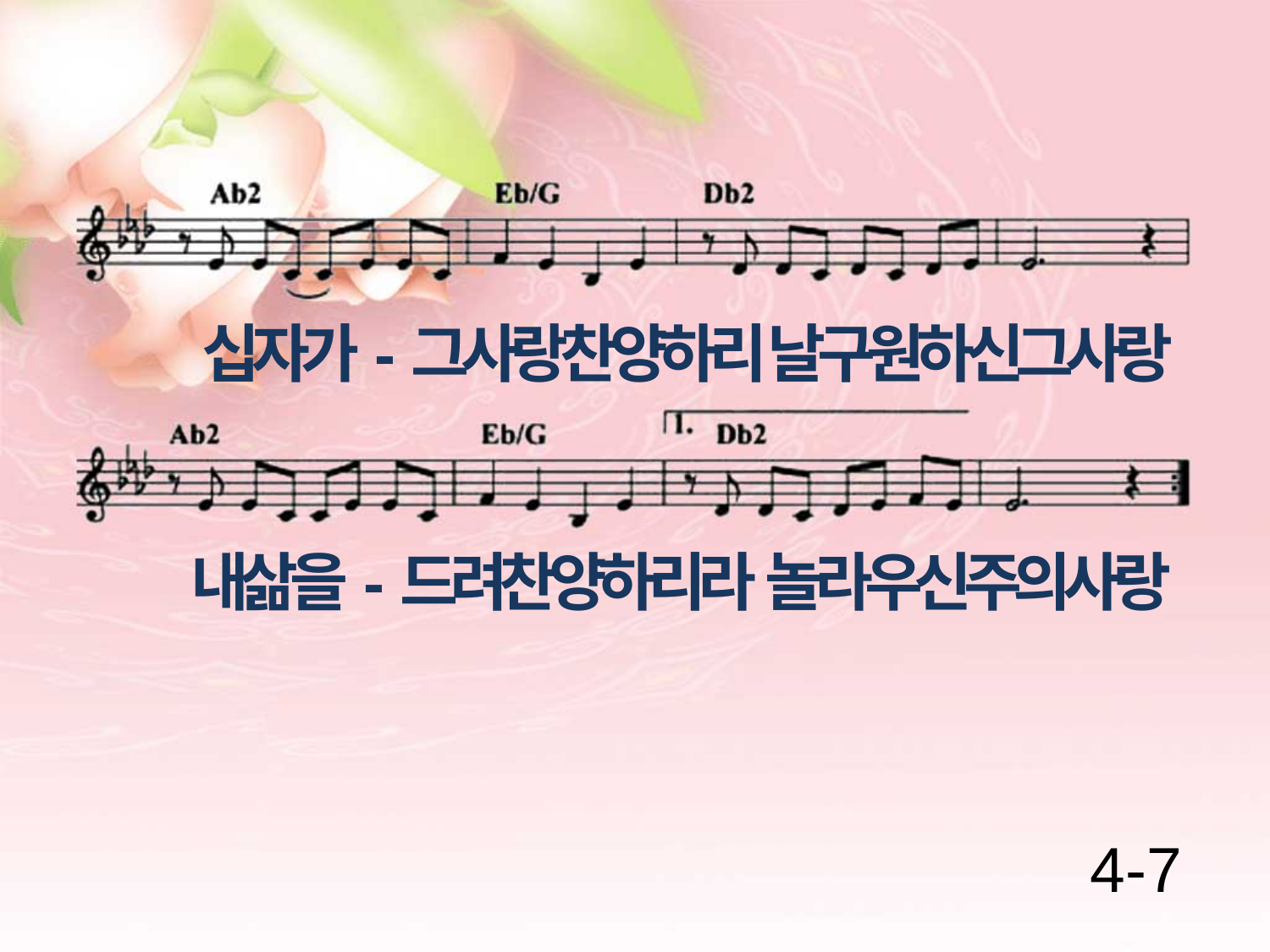

십자가-그사랑찬양하리 날구원하신그사랑
내삶을-드려찬양하리라 놀라우신주의사랑
4-7